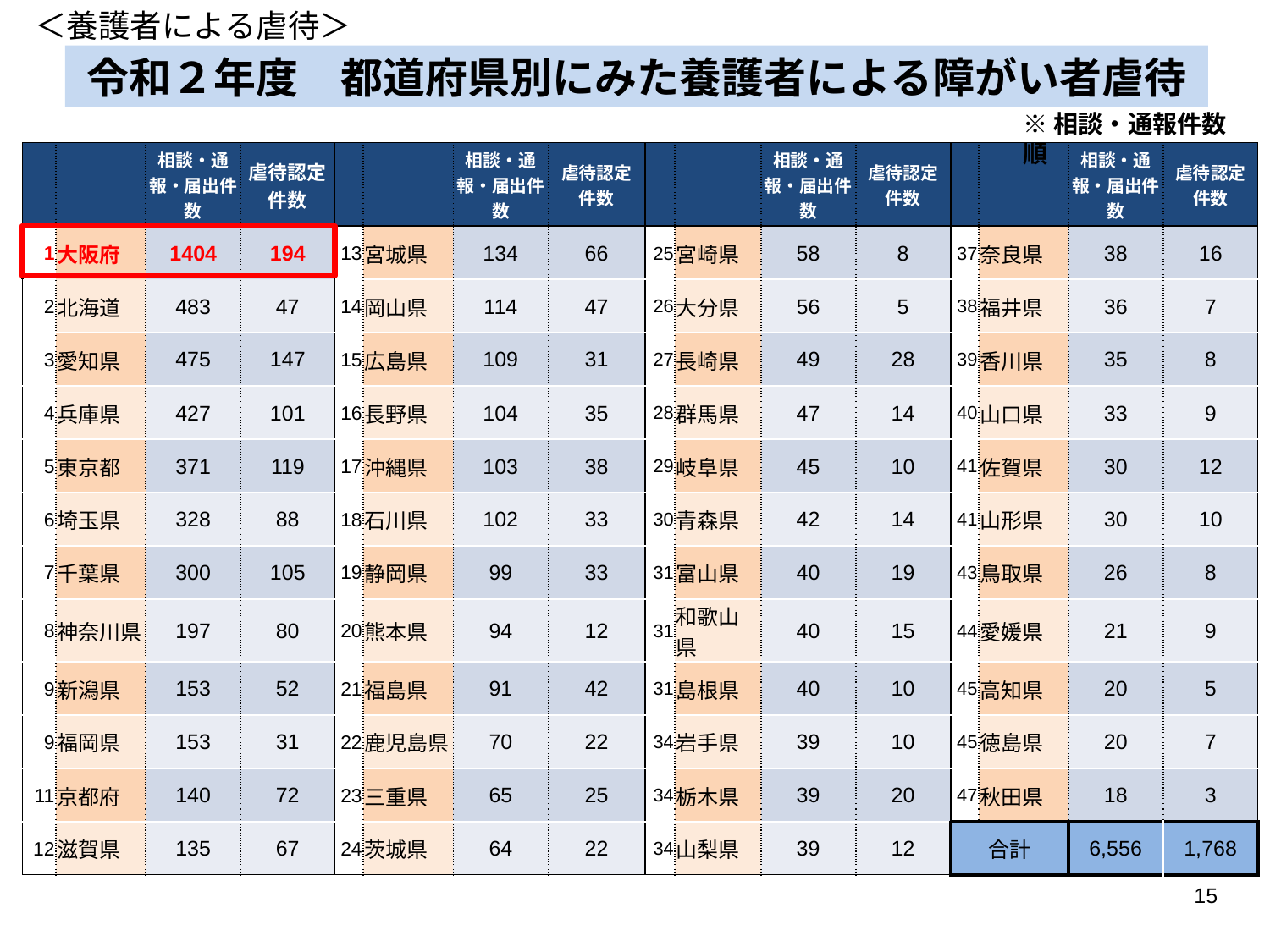

＜養護者による虐待＞
# 令和２年度　都道府県別にみた養護者による障がい者虐待
※相談・通報件数順
|  |  | 相談・通報・届出件数 | 虐待認定 件数 |  |  | 相談・通報・届出件数 | 虐待認定 件数 |  |  | 相談・通報・届出件数 | 虐待認定 件数 |  |  | 相談・通報・届出件数 | 虐待認定 件数 |
| --- | --- | --- | --- | --- | --- | --- | --- | --- | --- | --- | --- | --- | --- | --- | --- |
| 1 | 大阪府 | 1404 | 194 | 13 | 宮城県 | 134 | 66 | 25 | 宮崎県 | 58 | 8 | 37 | 奈良県 | 38 | 16 |
| 2 | 北海道 | 483 | 47 | 14 | 岡山県 | 114 | 47 | 26 | 大分県 | 56 | 5 | 38 | 福井県 | 36 | 7 |
| 3 | 愛知県 | 475 | 147 | 15 | 広島県 | 109 | 31 | 27 | 長崎県 | 49 | 28 | 39 | 香川県 | 35 | 8 |
| 4 | 兵庫県 | 427 | 101 | 16 | 長野県 | 104 | 35 | 28 | 群馬県 | 47 | 14 | 40 | 山口県 | 33 | 9 |
| 5 | 東京都 | 371 | 119 | 17 | 沖縄県 | 103 | 38 | 29 | 岐阜県 | 45 | 10 | 41 | 佐賀県 | 30 | 12 |
| 6 | 埼玉県 | 328 | 88 | 18 | 石川県 | 102 | 33 | 30 | 青森県 | 42 | 14 | 41 | 山形県 | 30 | 10 |
| 7 | 千葉県 | 300 | 105 | 19 | 静岡県 | 99 | 33 | 31 | 富山県 | 40 | 19 | 43 | 鳥取県 | 26 | 8 |
| 8 | 神奈川県 | 197 | 80 | 20 | 熊本県 | 94 | 12 | 31 | 和歌山県 | 40 | 15 | 44 | 愛媛県 | 21 | 9 |
| 9 | 新潟県 | 153 | 52 | 21 | 福島県 | 91 | 42 | 31 | 島根県 | 40 | 10 | 45 | 高知県 | 20 | 5 |
| 9 | 福岡県 | 153 | 31 | 22 | 鹿児島県 | 70 | 22 | 34 | 岩手県 | 39 | 10 | 45 | 徳島県 | 20 | 7 |
| 11 | 京都府 | 140 | 72 | 23 | 三重県 | 65 | 25 | 34 | 栃木県 | 39 | 20 | 47 | 秋田県 | 18 | 3 |
| 12 | 滋賀県 | 135 | 67 | 24 | 茨城県 | 64 | 22 | 34 | 山梨県 | 39 | 12 | 合計 |  | 6,556 | 1,768 |

15